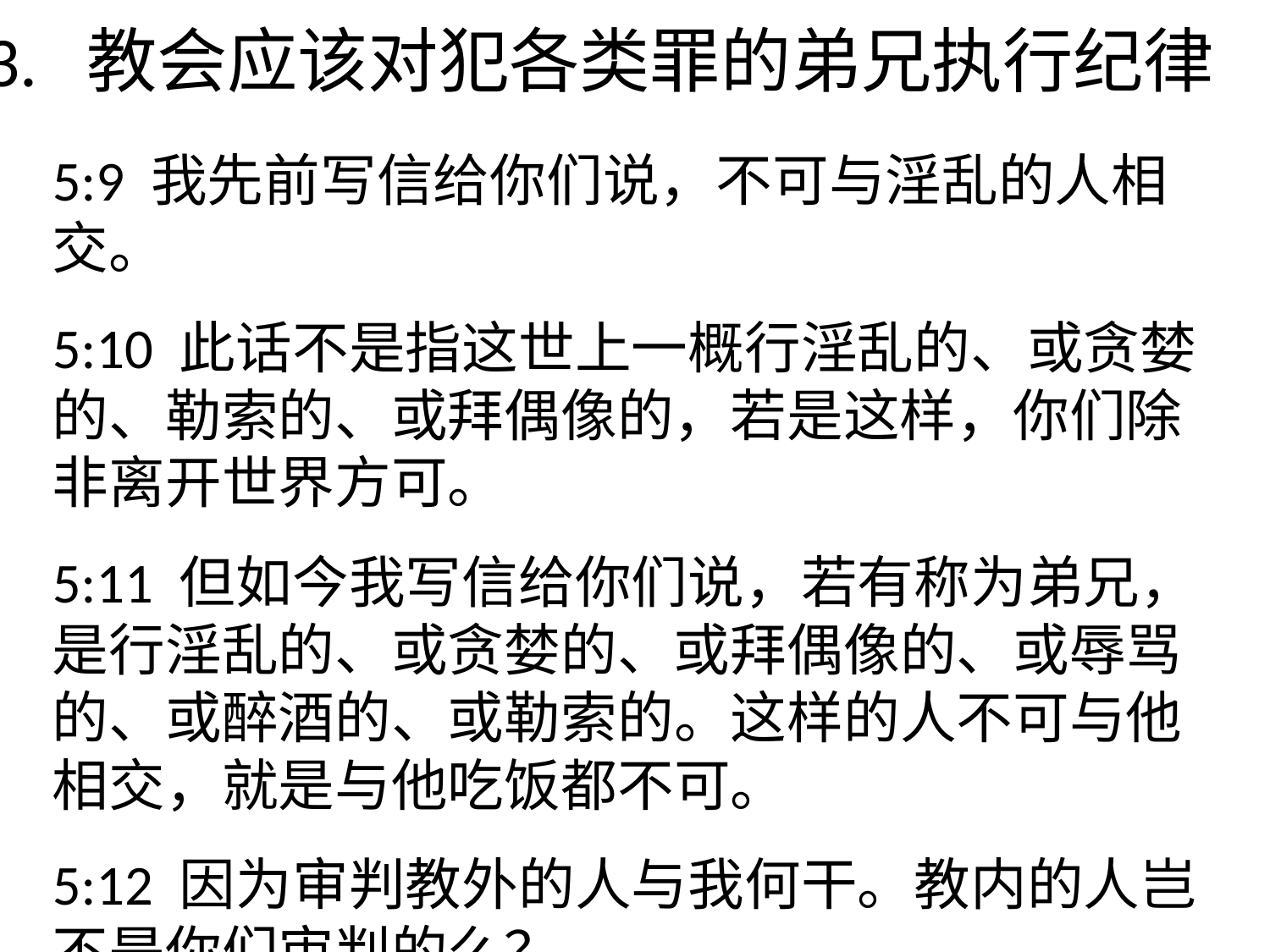

3.  教会应该对犯各类罪的弟兄执行纪律 （5：9-13）
5:9 我先前写信给你们说，不可与淫乱的人相交。
5:10 此话不是指这世上一概行淫乱的、或贪婪的、勒索的、或拜偶像的，若是这样，你们除非离开世界方可。
5:11 但如今我写信给你们说，若有称为弟兄，是行淫乱的、或贪婪的、或拜偶像的、或辱骂的、或醉酒的、或勒索的。这样的人不可与他相交，就是与他吃饭都不可。
5:12 因为审判教外的人与我何干。教内的人岂不是你们审判的么？
5:13 至于外人有　神审判他们。你们应当把那恶人从你们中间赶出去。